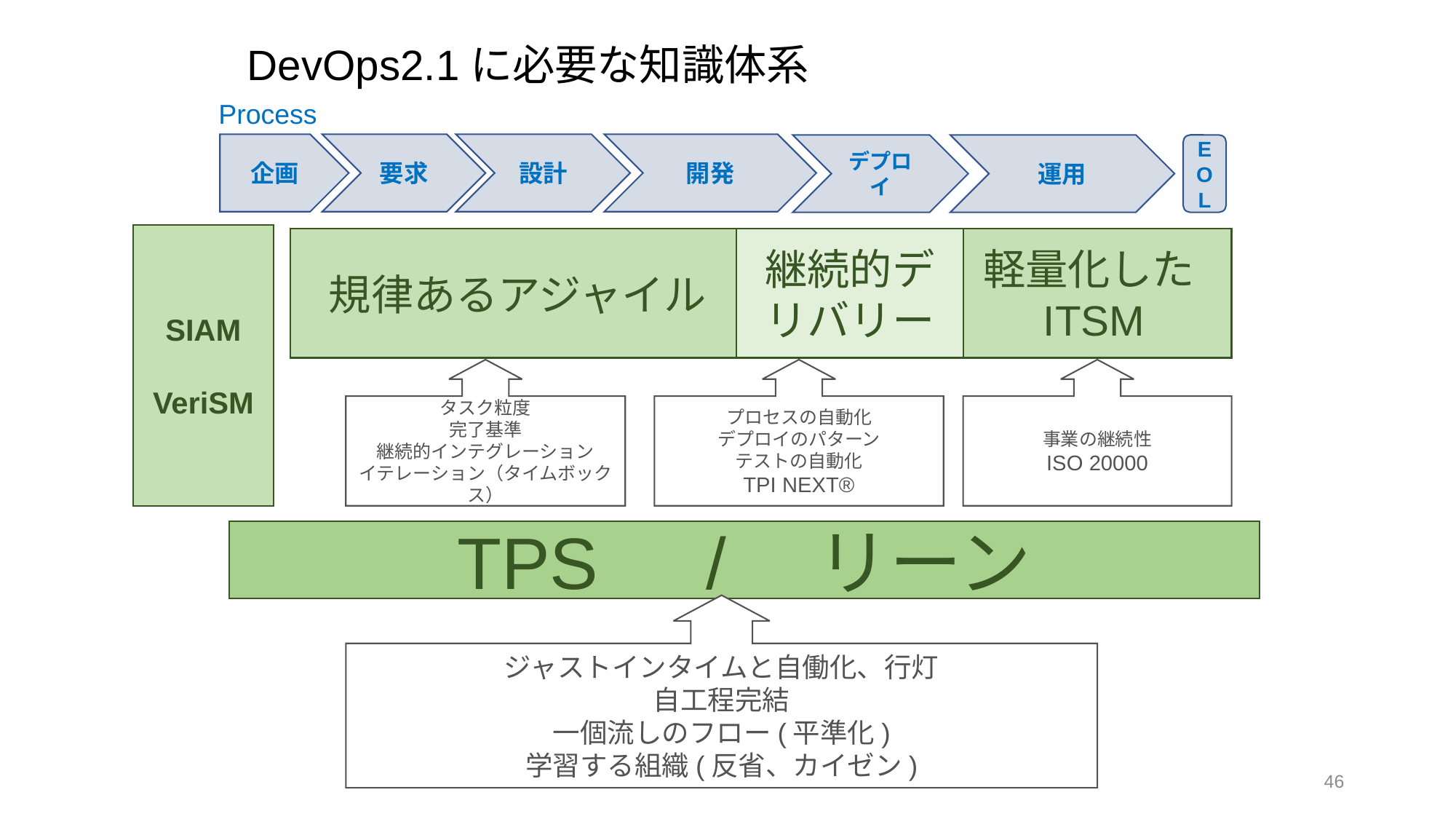

# DevOps2.1に必要な知識体系
Process
企画
要求
設計
開発
デプロイ
運用
EOL
SIAM

VeriSM
継続的デリバリー
軽量化したITSM
規律あるアジャイル
タスク粒度
完了基準
継続的インテグレーション
イテレーション（タイムボックス）
プロセスの自動化
デプロイのパターン
テストの自動化
TPI NEXT®
事業の継続性
ISO 20000
TPS　/　リーン

ジャストインタイムと自働化、行灯
自工程完結
一個流しのフロー(平準化)
学習する組織(反省、カイゼン)

46